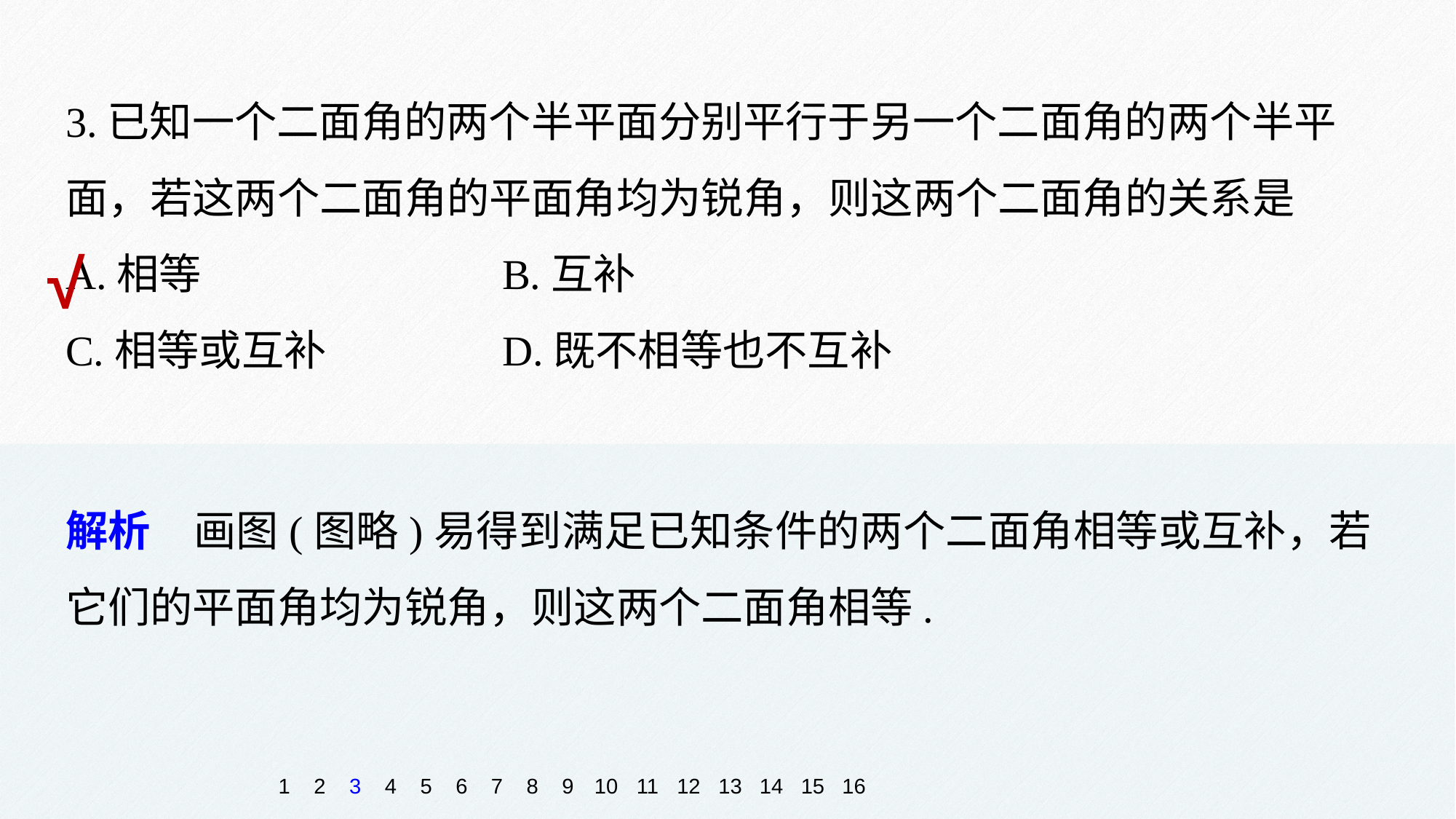

3.已知一个二面角的两个半平面分别平行于另一个二面角的两个半平面，若这两个二面角的平面角均为锐角，则这两个二面角的关系是
A.相等  			B.互补
C.相等或互补  		D.既不相等也不互补
√
解析　画图(图略)易得到满足已知条件的两个二面角相等或互补，若它们的平面角均为锐角，则这两个二面角相等.
1
2
3
4
5
6
7
8
9
10
11
12
13
14
15
16